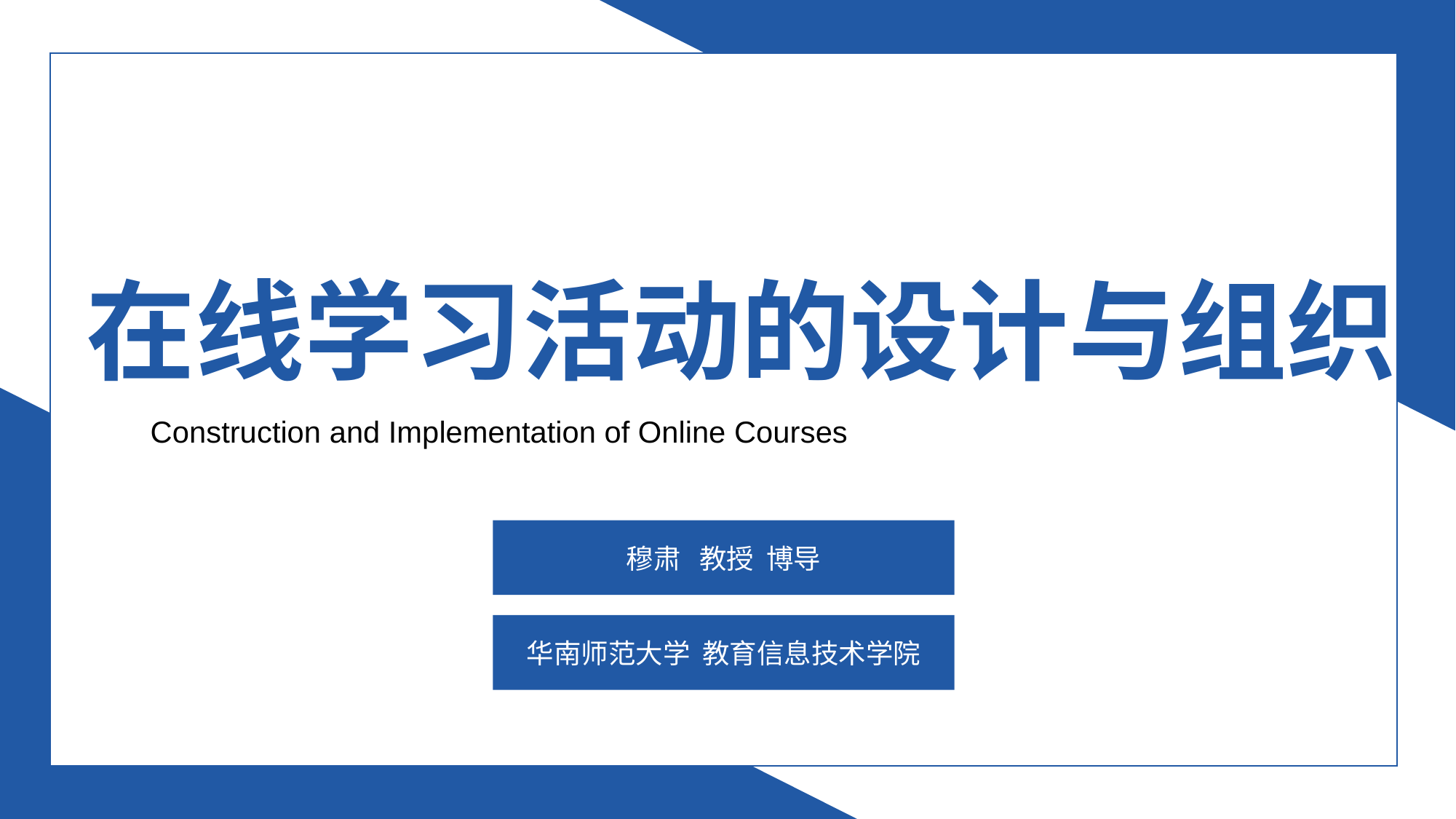

在线学习活动的设计与组织

Construction and Implementation of Online Courses
穆肃   教授  博导
华南师范大学  教育信息技术学院